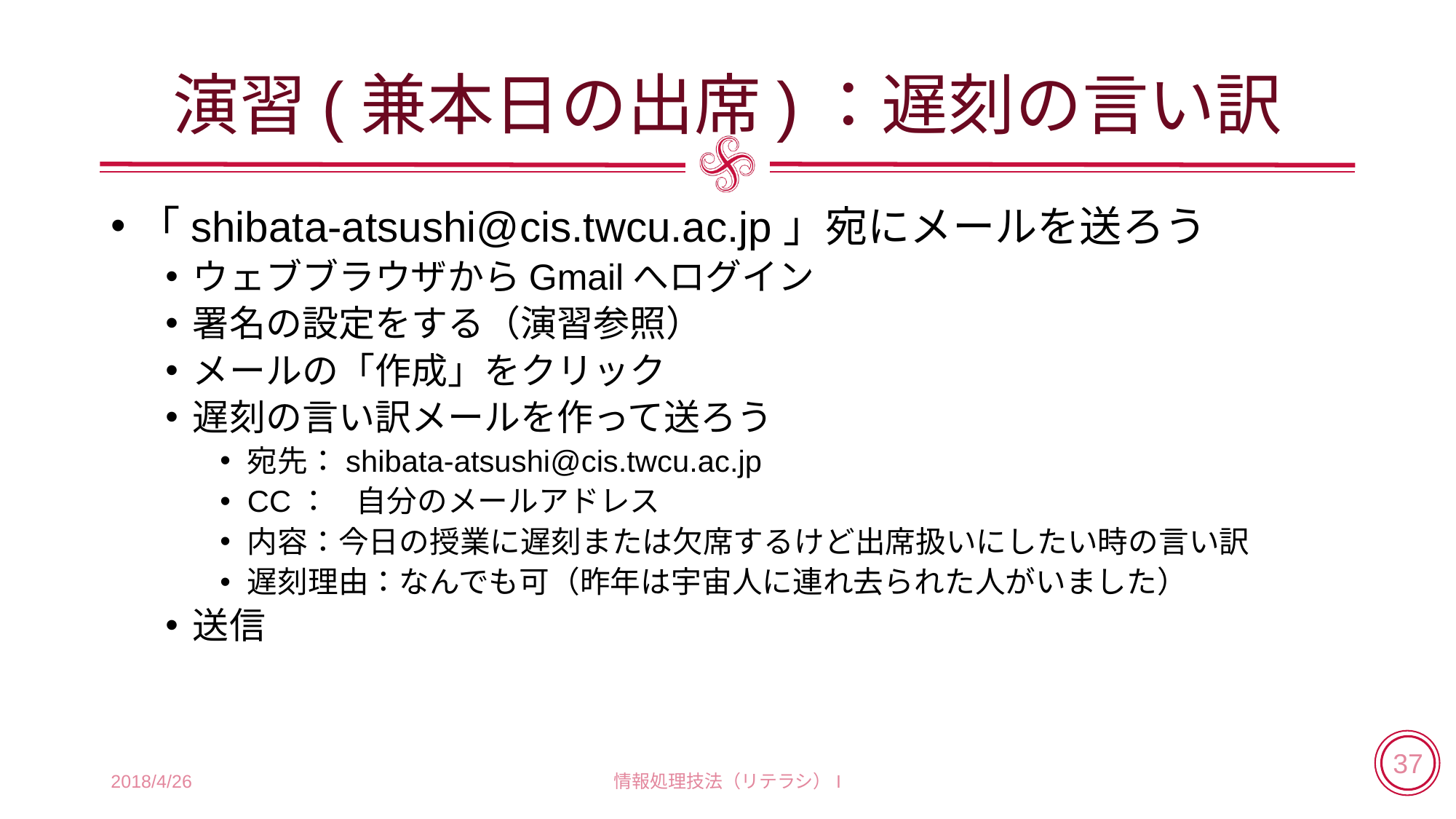

# 演習(兼本日の出席)：遅刻の言い訳
「shibata-atsushi@cis.twcu.ac.jp」宛にメールを送ろう
ウェブブラウザからGmailへログイン
署名の設定をする（演習参照）
メールの「作成」をクリック
遅刻の言い訳メールを作って送ろう
宛先：shibata-atsushi@cis.twcu.ac.jp
CC：	自分のメールアドレス
内容：今日の授業に遅刻または欠席するけど出席扱いにしたい時の言い訳
遅刻理由：なんでも可（昨年は宇宙人に連れ去られた人がいました）
送信
2018/4/26
情報処理技法（リテラシ）I